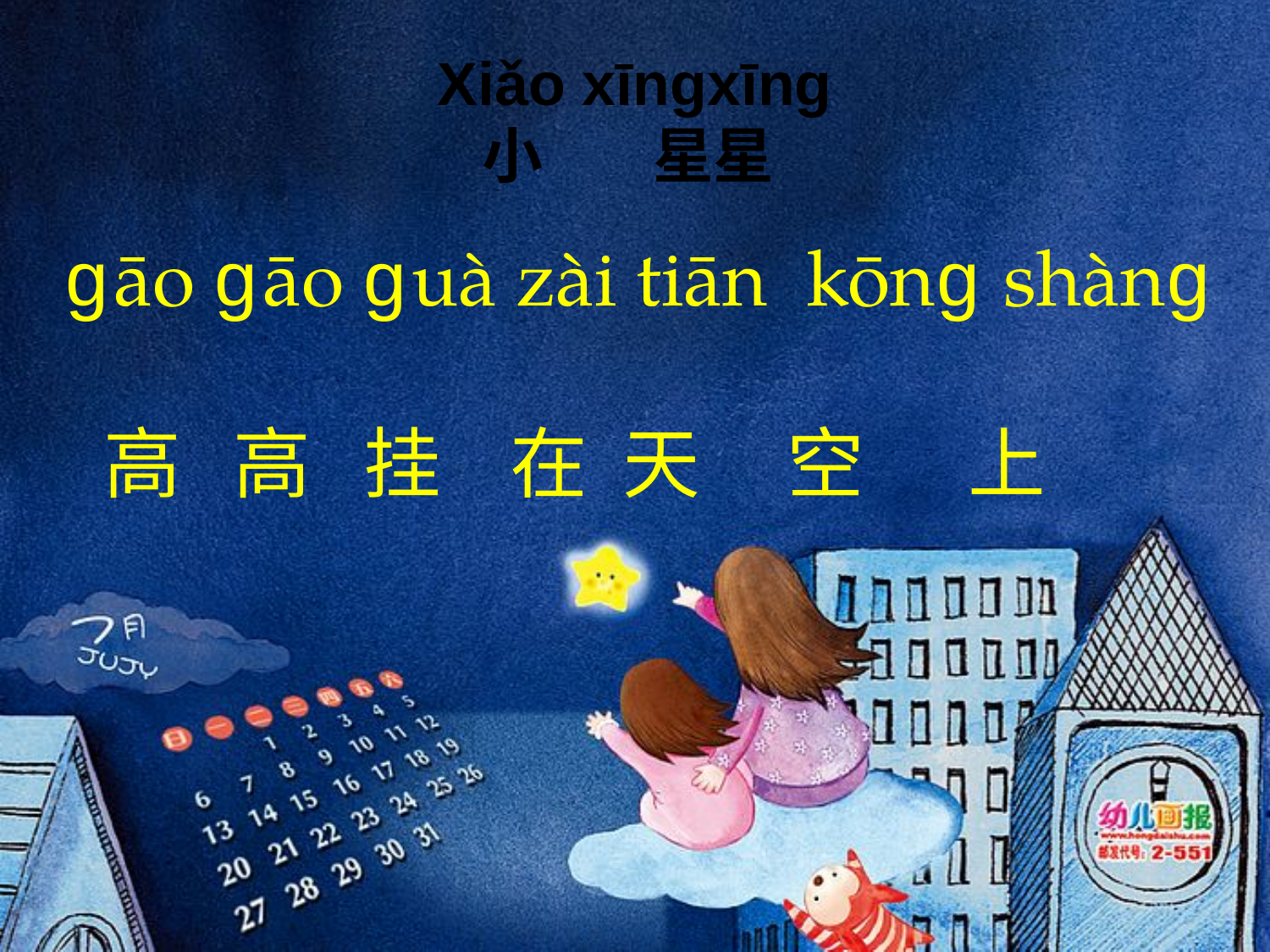

# Xiǎo xīngxīng 小        星星
 ɡāo ɡāo ɡuà zài tiān  kōnɡ shànɡ
  高   高   挂    在  天     空      上